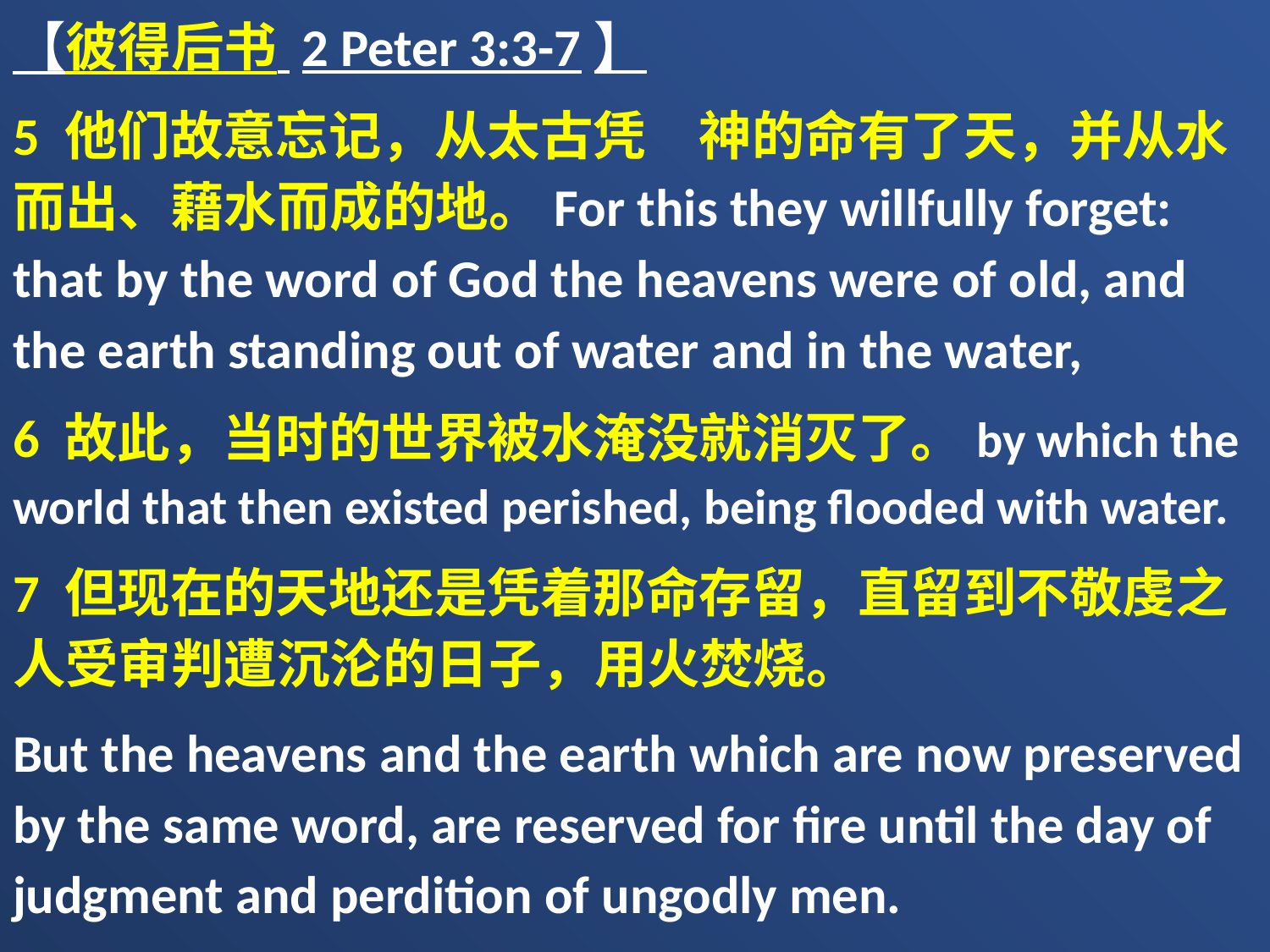

【彼得后书 2 Peter 3:3-7】
5 他们故意忘记，从太古凭　神的命有了天，并从水而出、藉水而成的地。For this they willfully forget: that by the word of God the heavens were of old, and the earth standing out of water and in the water,
6 故此，当时的世界被水淹没就消灭了。by which the world that then existed perished, being flooded with water.
7 但现在的天地还是凭着那命存留，直留到不敬虔之人受审判遭沉沦的日子，用火焚烧。
But the heavens and the earth which are now preserved by the same word, are reserved for fire until the day of judgment and perdition of ungodly men.